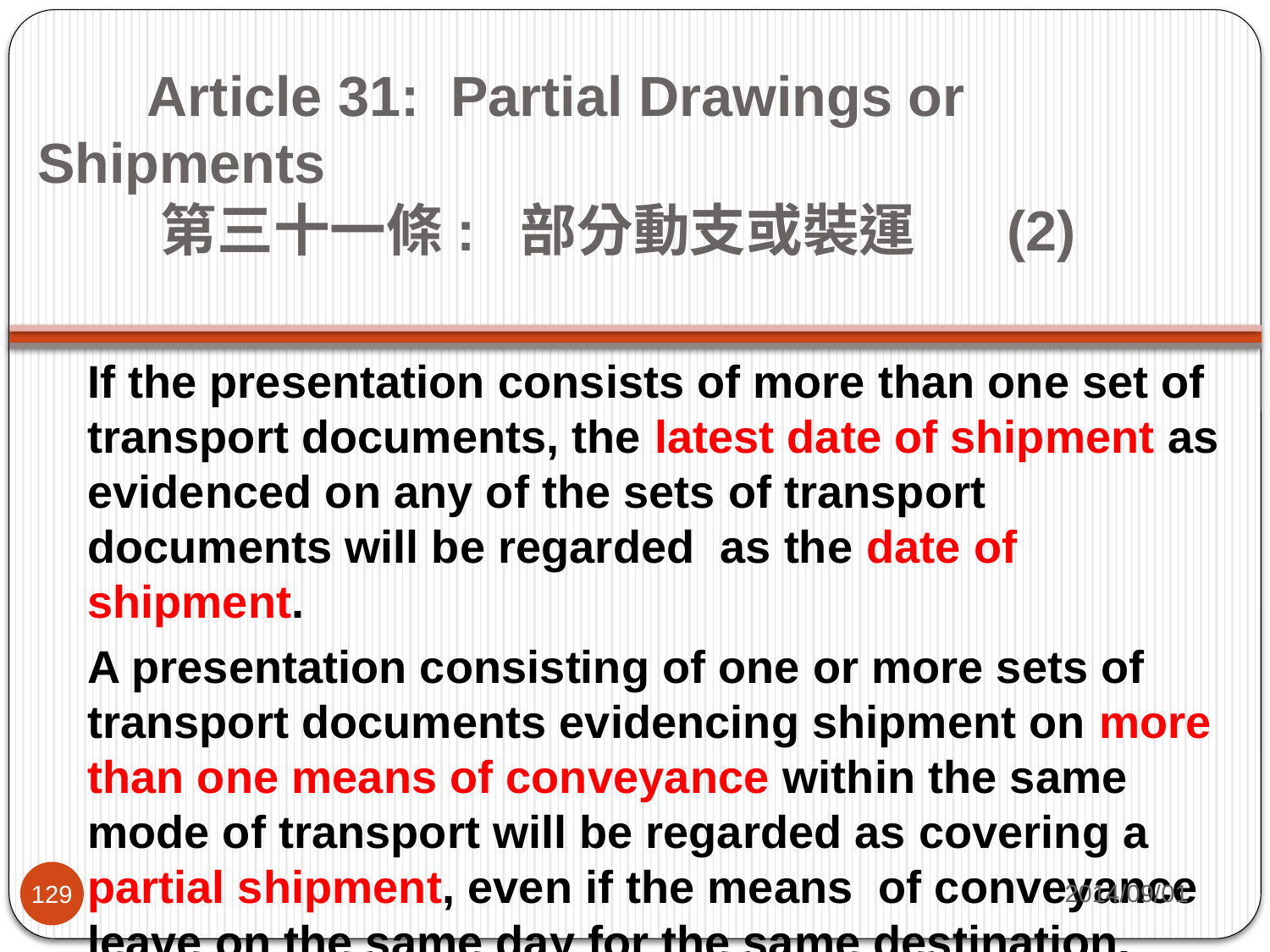

# Article 31:  Partial Drawings or Shipments         第三十一條:  部分動支或裝運      (2)
If the presentation consists of more than one set of transport documents, the latest date of shipment as evidenced on any of the sets of transport documents will be regarded  as the date of shipment.
A presentation consisting of one or more sets of transport documents evidencing shipment on more than one means of conveyance within the same mode of transport will be regarded as covering a partial shipment, even if the means  of conveyance leave on the same day for the same destination.
2014/09/01
129